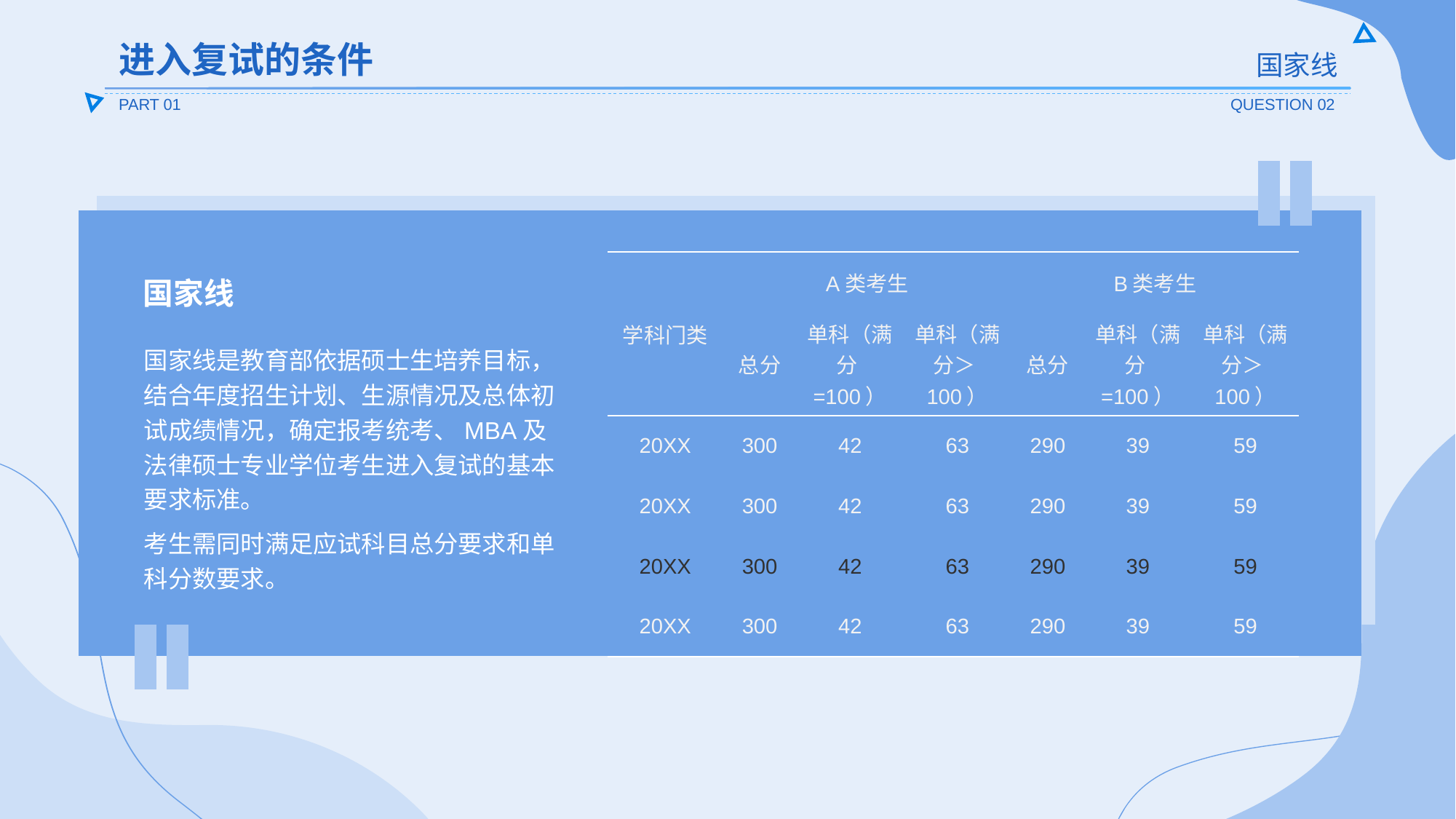

进入复试的条件
国家线
PART 01
QUESTION 02

| 学科门类 | A类考生 |  |  | B类考生 |  |  |
| --- | --- | --- | --- | --- | --- | --- |
|  | 总分 | 单科（满分=100） | 单科（满分＞100） | 总分 | 单科（满分=100） | 单科（满分＞100） |
| 20XX | 300 | 42 | 63 | 290 | 39 | 59 |
| 20XX | 300 | 42 | 63 | 290 | 39 | 59 |
| 20XX | 300 | 42 | 63 | 290 | 39 | 59 |
| 20XX | 300 | 42 | 63 | 290 | 39 | 59 |
国家线
国家线是教育部依据硕士生培养目标，结合年度招生计划、生源情况及总体初试成绩情况，确定报考统考、MBA及法律硕士专业学位考生进入复试的基本要求标准。
考生需同时满足应试科目总分要求和单科分数要求。